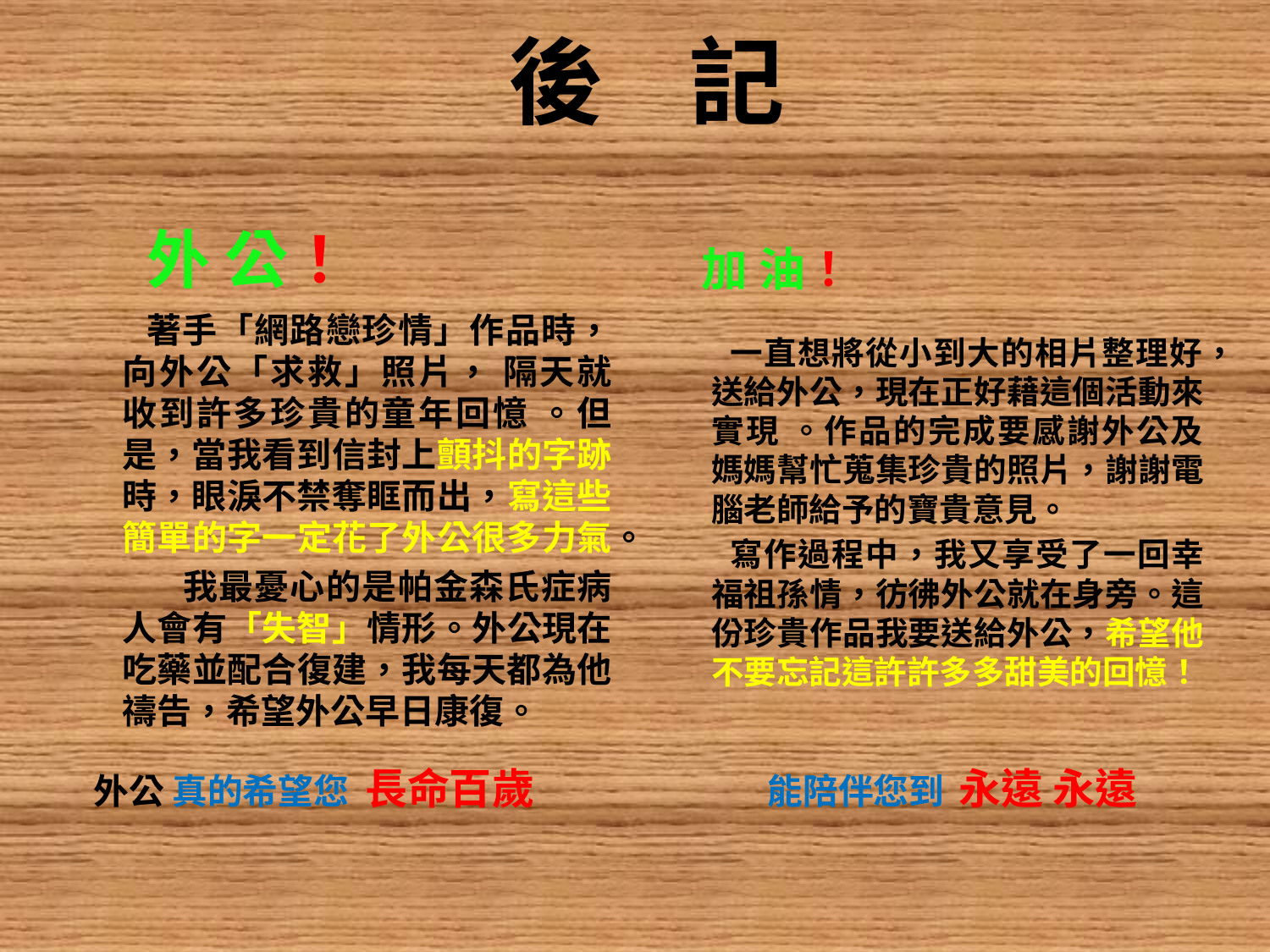

# 後    記
         外 公！

    加 油！
       著手「網路戀珍情」作品時，向外公「求救」照片， 隔天就收到許多珍貴的童年回憶 。但是，當我看到信封上顫抖的字跡時，眼淚不禁奪眶而出，寫這些簡單的字一定花了外公很多力氣。
           我最憂心的是帕金森氏症病人會有「失智」情形。外公現在吃藥並配合復建，我每天都為他禱告，希望外公早日康復。

       一直想將從小到大的相片整理好，送給外公，現在正好藉這個活動來實現 。作品的完成要感謝外公及媽媽幫忙蒐集珍貴的照片，謝謝電腦老師給予的寶貴意見。
       寫作過程中，我又享受了一回幸福祖孫情，彷彿外公就在身旁。這份珍貴作品我要送給外公，希望他不要忘記這許許多多甜美的回憶！

   外公 真的希望您  長命百歲
能陪伴您到  永遠 永遠